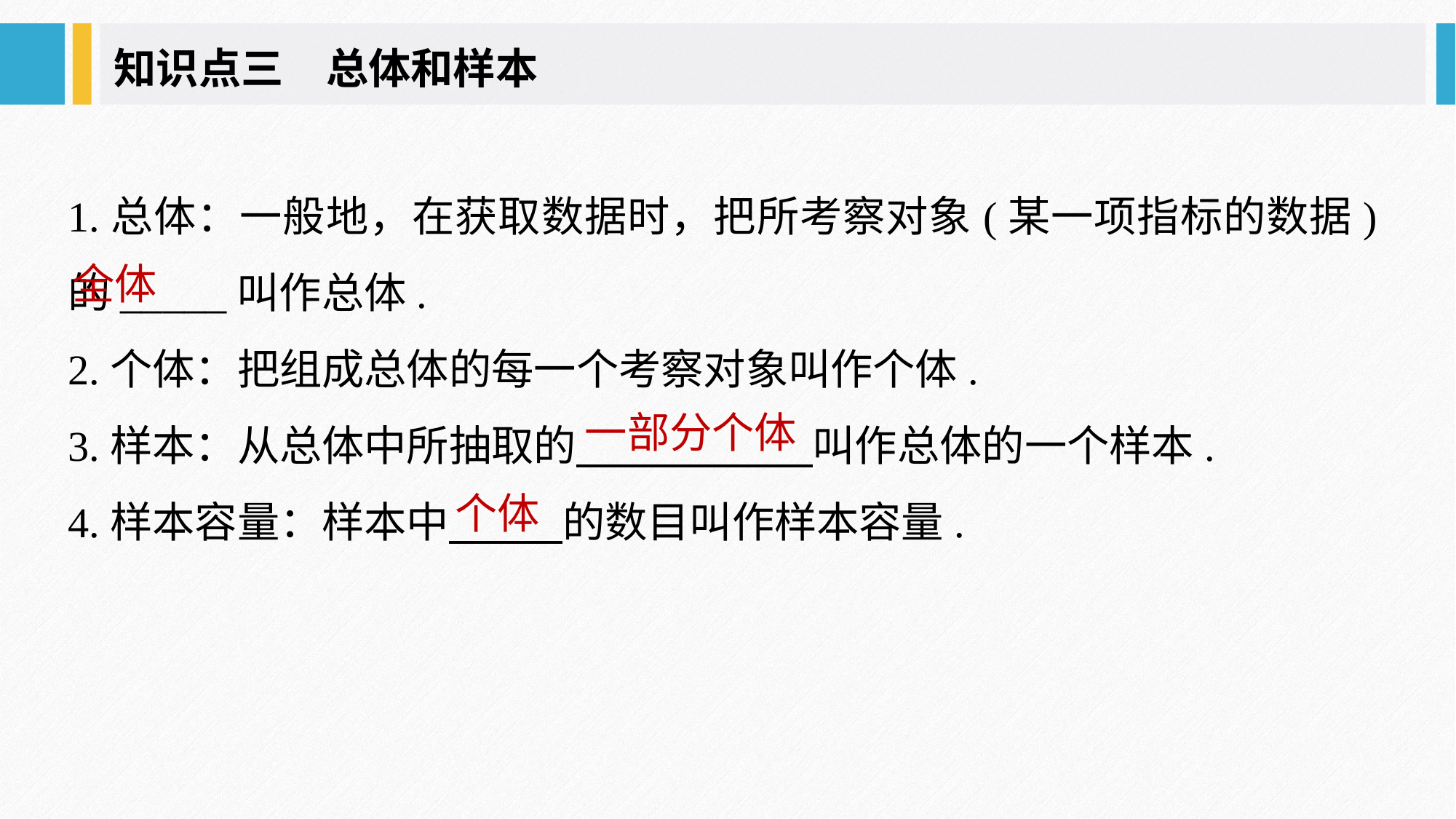

知识点三　总体和样本
1.总体：一般地，在获取数据时，把所考察对象(某一项指标的数据)的_____叫作总体.
2.个体：把组成总体的每一个考察对象叫作个体.
3.样本：从总体中所抽取的                         叫作总体的一个样本.
4.样本容量：样本中            的数目叫作样本容量.
全体
一部分个体
个体